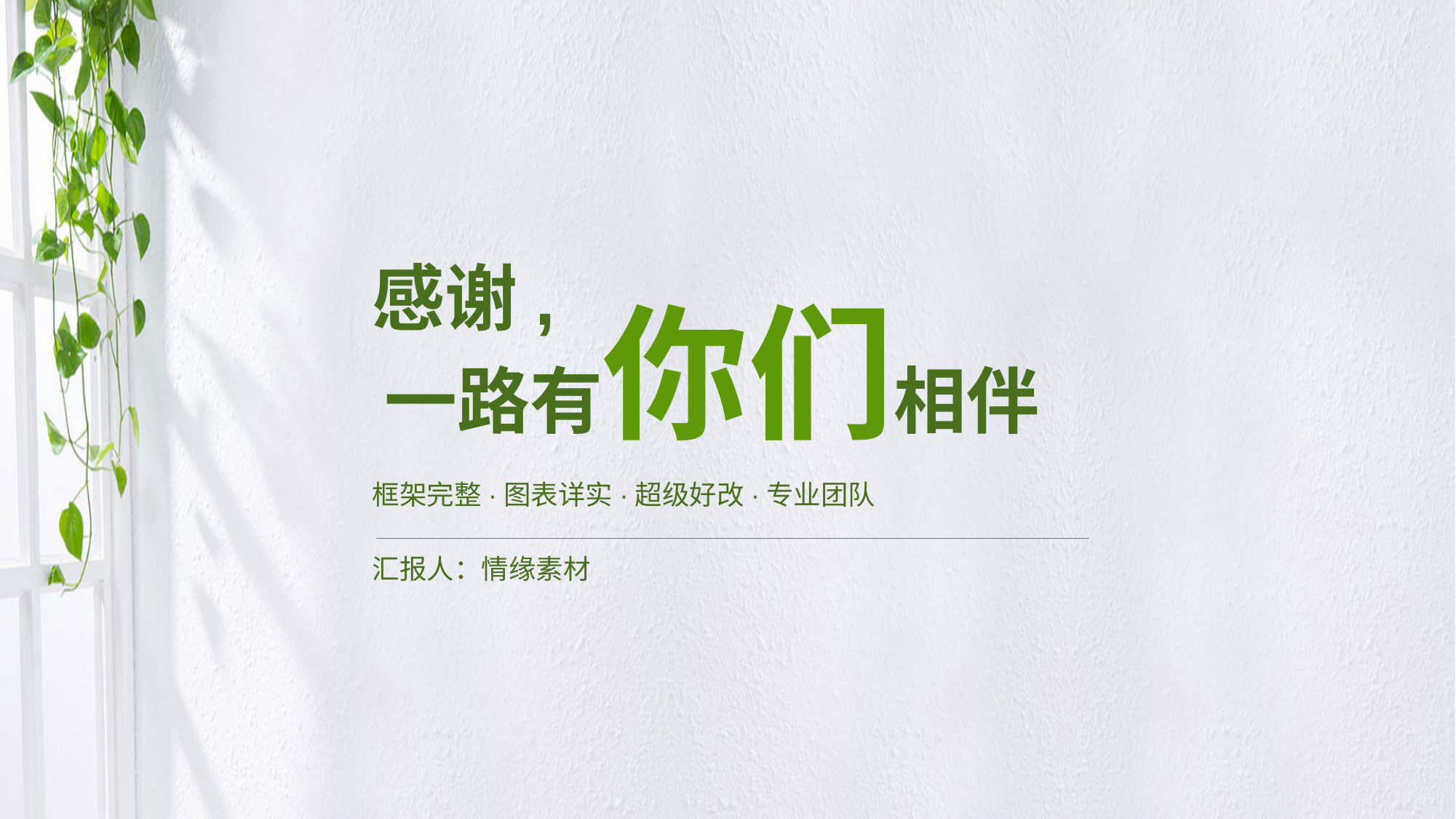

感谢,
一路有你们相伴
框架完整·图表详实·超级好改·专业团队
汇报人：情缘素材